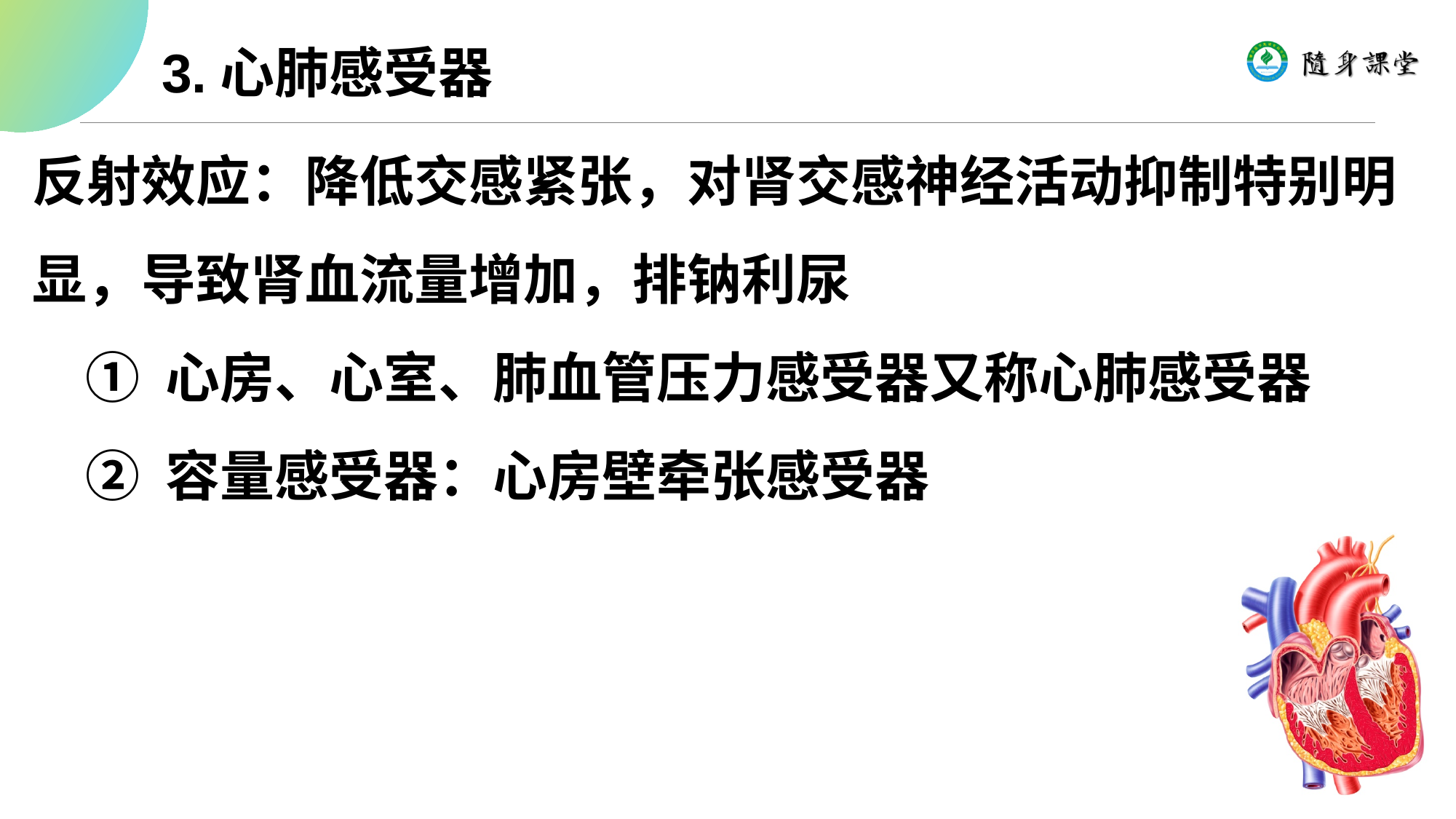

3.心肺感受器
反射效应：降低交感紧张，对肾交感神经活动抑制特别明显，导致肾血流量增加，排钠利尿
① 心房、心室、肺血管压力感受器又称心肺感受器
② 容量感受器：心房壁牵张感受器